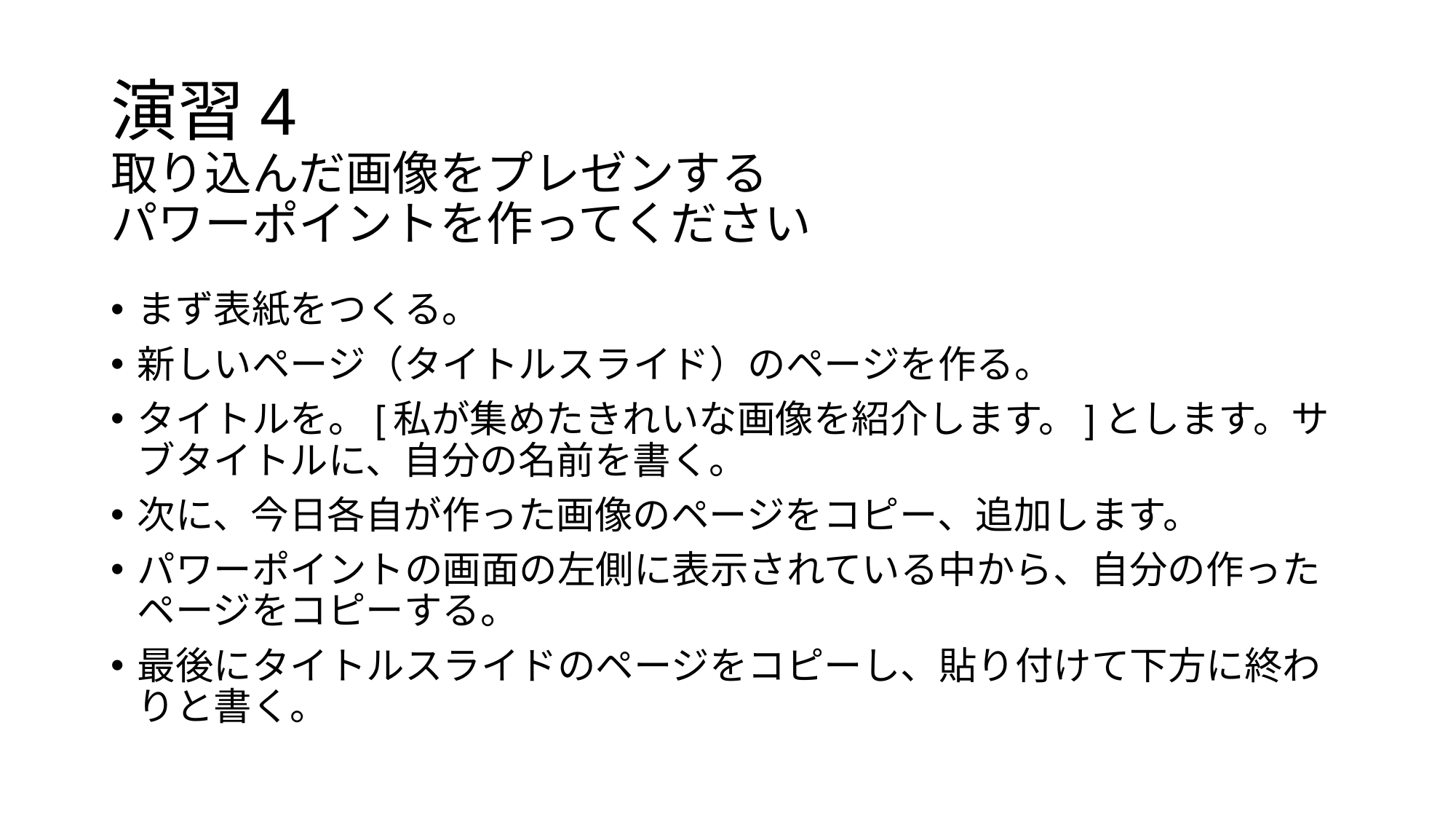

# 演習4 取り込んだ画像をプレゼンする パワーポイントを作ってください
まず表紙をつくる。
新しいページ（タイトルスライド）のページを作る。
タイトルを。[私が集めたきれいな画像を紹介します。]とします。サブタイトルに、自分の名前を書く。
次に、今日各自が作った画像のページをコピー、追加します。
パワーポイントの画面の左側に表示されている中から、自分の作ったページをコピーする。
最後にタイトルスライドのページをコピーし、貼り付けて下方に終わりと書く。